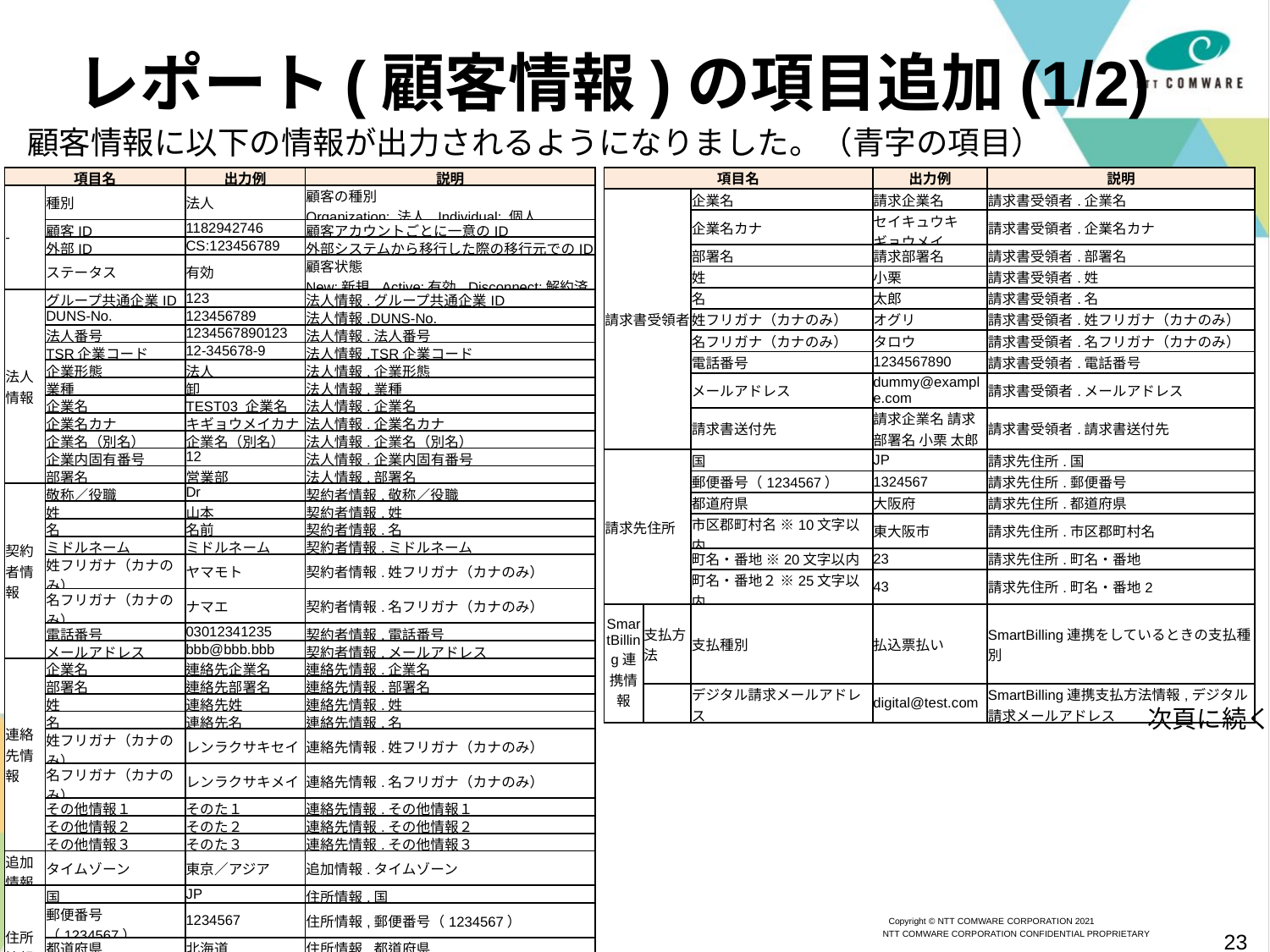

# レポート(顧客情報)の項目追加(1/2)
顧客情報に以下の情報が出力されるようになりました。（青字の項目）
| 項目名 |  | 出力例 | 説明 |
| --- | --- | --- | --- |
| - | 種別 | 法人 | 顧客の種別 Organization: 法人, Individual: 個人 |
|  | 顧客ID | 1182942746 | 顧客アカウントごとに一意のID |
|  | 外部ID | CS:123456789 | 外部システムから移行した際の移行元でのID |
|  | ステータス | 有効 | 顧客状態 New:新規, Active:有効, Disconnect:解約済 |
| 法人情報 | グループ共通企業ID | 123 | 法人情報.グループ共通企業ID |
|  | DUNS-No. | 123456789 | 法人情報.DUNS-No. |
|  | 法人番号 | 1234567890123 | 法人情報.法人番号 |
|  | TSR企業コード | 12-345678-9 | 法人情報.TSR企業コード |
|  | 企業形態 | 法人 | 法人情報.企業形態 |
|  | 業種 | 卸 | 法人情報.業種 |
|  | 企業名 | TEST03 企業名 | 法人情報.企業名 |
|  | 企業名カナ | キギョウメイカナ | 法人情報.企業名カナ |
|  | 企業名（別名） | 企業名（別名） | 法人情報.企業名（別名） |
|  | 企業内固有番号 | 12 | 法人情報.企業内固有番号 |
|  | 部署名 | 営業部 | 法人情報.部署名 |
| 契約者情報 | 敬称／役職 | Dr | 契約者情報.敬称／役職 |
|  | 姓 | 山本 | 契約者情報.姓 |
|  | 名 | 名前 | 契約者情報.名 |
|  | ミドルネーム | ミドルネーム | 契約者情報.ミドルネーム |
|  | 姓フリガナ（カナのみ） | ヤマモト | 契約者情報.姓フリガナ（カナのみ） |
|  | 名フリガナ（カナのみ） | ナマエ | 契約者情報.名フリガナ（カナのみ） |
|  | 電話番号 | 03012341235 | 契約者情報.電話番号 |
|  | メールアドレス | bbb@bbb.bbb | 契約者情報.メールアドレス |
| 連絡先情報 | 企業名 | 連絡先企業名 | 連絡先情報.企業名 |
|  | 部署名 | 連絡先部署名 | 連絡先情報.部署名 |
|  | 姓 | 連絡先姓 | 連絡先情報.姓 |
|  | 名 | 連絡先名 | 連絡先情報.名 |
|  | 姓フリガナ（カナのみ） | レンラクサキセイ | 連絡先情報.姓フリガナ（カナのみ） |
|  | 名フリガナ（カナのみ） | レンラクサキメイ | 連絡先情報.名フリガナ（カナのみ） |
|  | その他情報１ | そのた１ | 連絡先情報.その他情報１ |
|  | その他情報２ | そのた２ | 連絡先情報.その他情報２ |
|  | その他情報３ | そのた３ | 連絡先情報.その他情報３ |
| 追加情報 | タイムゾーン | 東京／アジア | 追加情報.タイムゾーン |
| 住所情報 | 国 | JP | 住所情報,国 |
|  | 郵便番号（1234567） | 1234567 | 住所情報,郵便番号（1234567） |
|  | 都道府県 | 北海道 | 住所情報,都道府県 |
|  | 市区郡町村名 | 札幌市 | 住所情報,市区郡町村名 |
|  | 町名・番地 | 川町 | 住所情報,町名・番地 |
|  | 町名・番地２ | 山町 | 住所情報,町名・番地２ |
| 項目名 |  |  | 出力例 | 説明 |
| --- | --- | --- | --- | --- |
| 請求書受領者 |  | 企業名 | 請求企業名 | 請求書受領者.企業名 |
|  |  | 企業名カナ | セイキュウキギョウメイ | 請求書受領者.企業名カナ |
|  |  | 部署名 | 請求部署名 | 請求書受領者.部署名 |
|  |  | 姓 | 小栗 | 請求書受領者.姓 |
|  |  | 名 | 太郎 | 請求書受領者.名 |
|  |  | 姓フリガナ（カナのみ） | オグリ | 請求書受領者.姓フリガナ（カナのみ） |
|  |  | 名フリガナ（カナのみ） | タロウ | 請求書受領者.名フリガナ（カナのみ） |
|  |  | 電話番号 | 1234567890 | 請求書受領者.電話番号 |
|  |  | メールアドレス | dummy@example.com | 請求書受領者.メールアドレス |
|  |  | 請求書送付先 | 請求企業名 請求部署名 小栗 太郎 | 請求書受領者.請求書送付先 |
| 請求先住所 |  | 国 | JP | 請求先住所.国 |
|  |  | 郵便番号（1234567） | 1324567 | 請求先住所.郵便番号 |
|  |  | 都道府県 | 大阪府 | 請求先住所.都道府県 |
|  |  | 市区郡町村名 ※10文字以内 | 東大阪市 | 請求先住所.市区郡町村名 |
|  |  | 町名・番地 ※20文字以内 | 23 | 請求先住所.町名・番地 |
|  |  | 町名・番地２ ※25文字以内 | 43 | 請求先住所.町名・番地2 |
| SmartBilling連携情報 | 支払方法 | 支払種別 | 払込票払い | SmartBilling連携をしているときの支払種別 |
|  |  | デジタル請求メールアドレス | digital@test.com | SmartBilling連携支払方法情報,デジタル請求メールアドレス |
次頁に続く